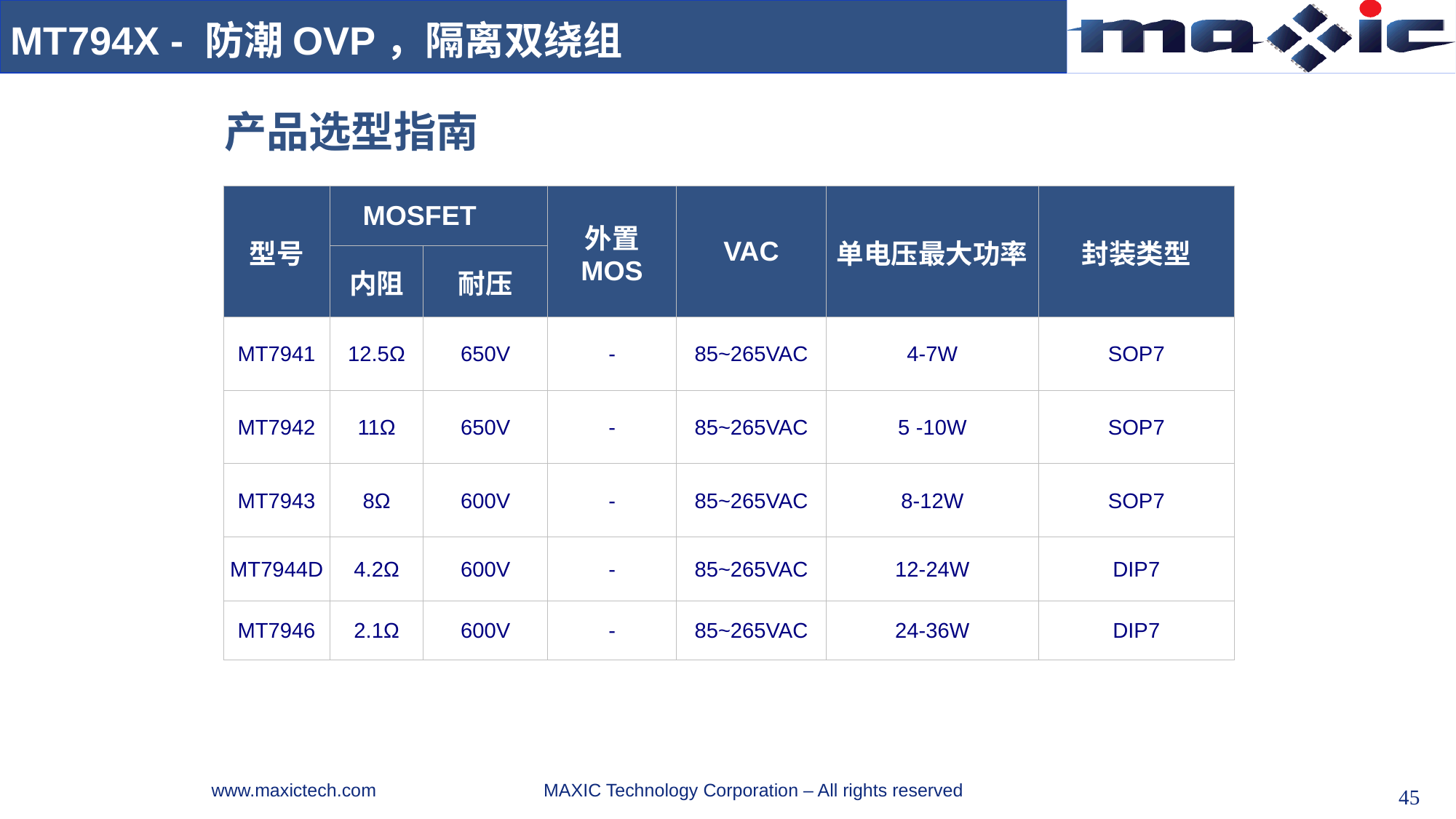

MT794X - 防潮OVP，隔离双绕组
产品选型指南
| 型号 | MOSFET |  | 外置 MOS | VAC | 单电压最大功率 | 封装类型 |
| --- | --- | --- | --- | --- | --- | --- |
|  | 内阻 | 耐压 |  |  |  |  |
| MT7941 | 12.5Ω | 650V | - | 85~265VAC | 4-7W | SOP7 |
| MT7942 | 11Ω | 650V | - | 85~265VAC | 5 -10W | SOP7 |
| MT7943 | 8Ω | 600V | - | 85~265VAC | 8-12W | SOP7 |
| MT7944D | 4.2Ω | 600V | - | 85~265VAC | 12-24W | DIP7 |
| MT7946 | 2.1Ω | 600V | - | 85~265VAC | 24-36W | DIP7 |
45